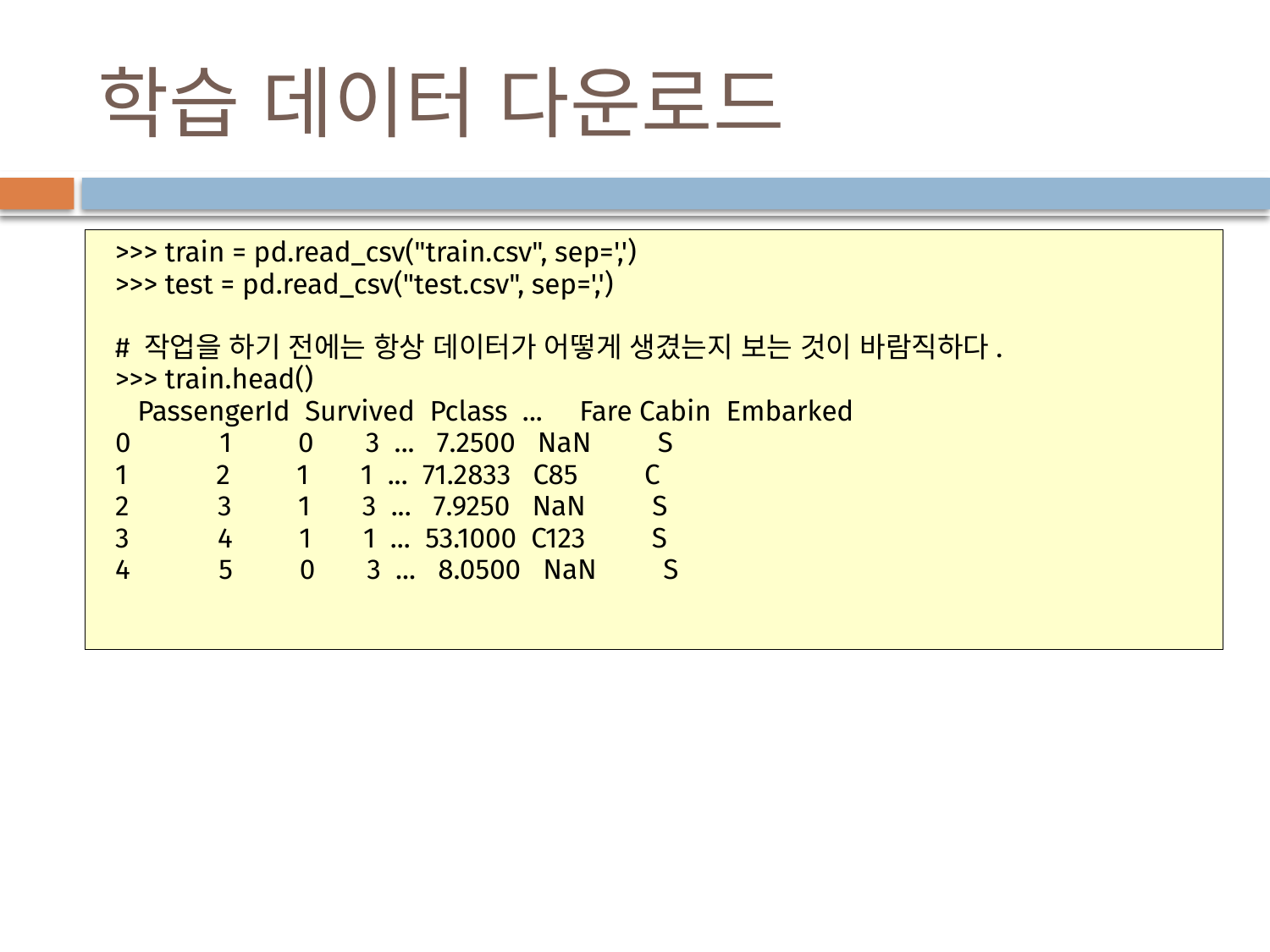

# 학습 데이터 다운로드
>>> train = pd.read_csv("train.csv", sep=',')
>>> test = pd.read_csv("test.csv", sep=',')

# 작업을 하기 전에는 항상 데이터가 어떻게 생겼는지 보는 것이 바람직하다.
>>> train.head()
   PassengerId  Survived  Pclass  ...     Fare Cabin  Embarked
0            1         0       3  ...   7.2500   NaN         S
1            2         1       1  ...  71.2833   C85         C
2            3         1       3  ...   7.9250   NaN         S
3            4         1       1  ...  53.1000  C123         S
4            5         0       3  ...   8.0500   NaN         S